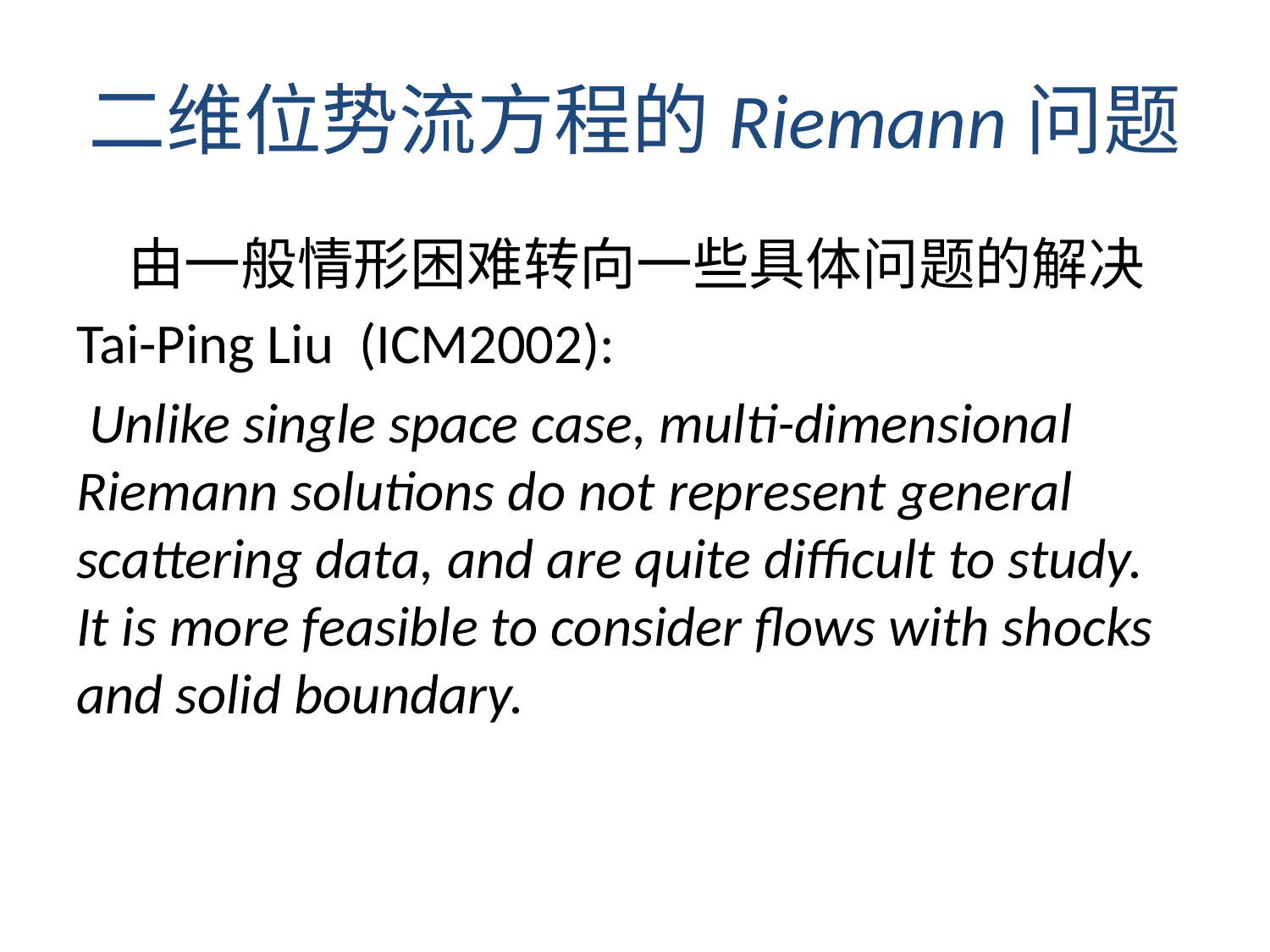

# 二维位势流方程的Riemann问题
   由一般情形困难转向一些具体问题的解决
Tai-Ping Liu  (ICM2002):
 Unlike single space case, multi-dimensional Riemann solutions do not represent general scattering data, and are quite difficult to study.  It is more feasible to consider flows with shocks and solid boundary.